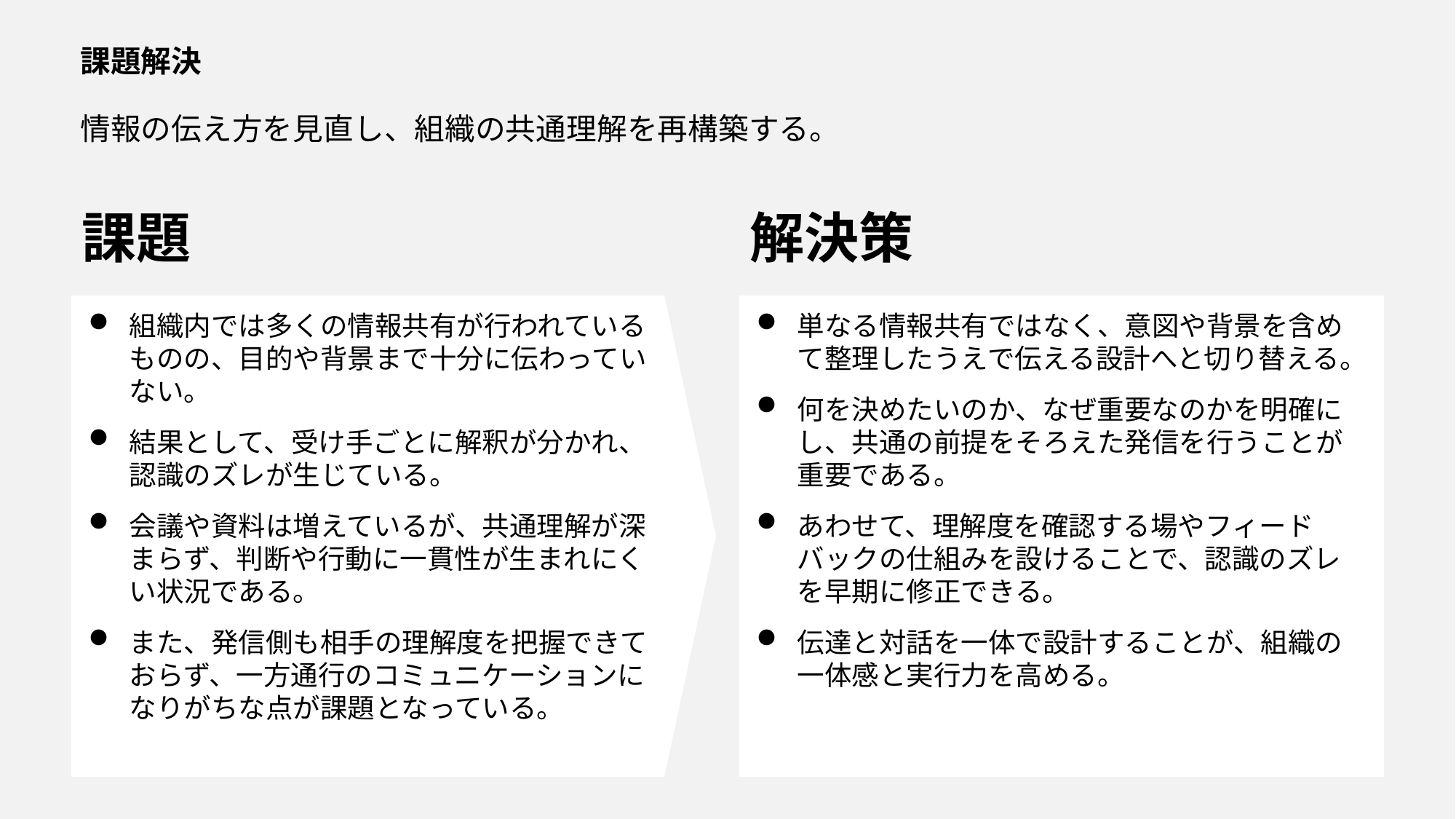

課題解決
情報の伝え方を見直し、組織の共通理解を再構築する。
課題
解決策
組織内では多くの情報共有が行われているものの、目的や背景まで十分に伝わっていない。
結果として、受け手ごとに解釈が分かれ、認識のズレが生じている。
会議や資料は増えているが、共通理解が深まらず、判断や行動に一貫性が生まれにくい状況である。
また、発信側も相手の理解度を把握できておらず、一方通行のコミュニケーションになりがちな点が課題となっている。
単なる情報共有ではなく、意図や背景を含めて整理したうえで伝える設計へと切り替える。
何を決めたいのか、なぜ重要なのかを明確にし、共通の前提をそろえた発信を行うことが重要である。
あわせて、理解度を確認する場やフィードバックの仕組みを設けることで、認識のズレを早期に修正できる。
伝達と対話を一体で設計することが、組織の一体感と実行力を高める。